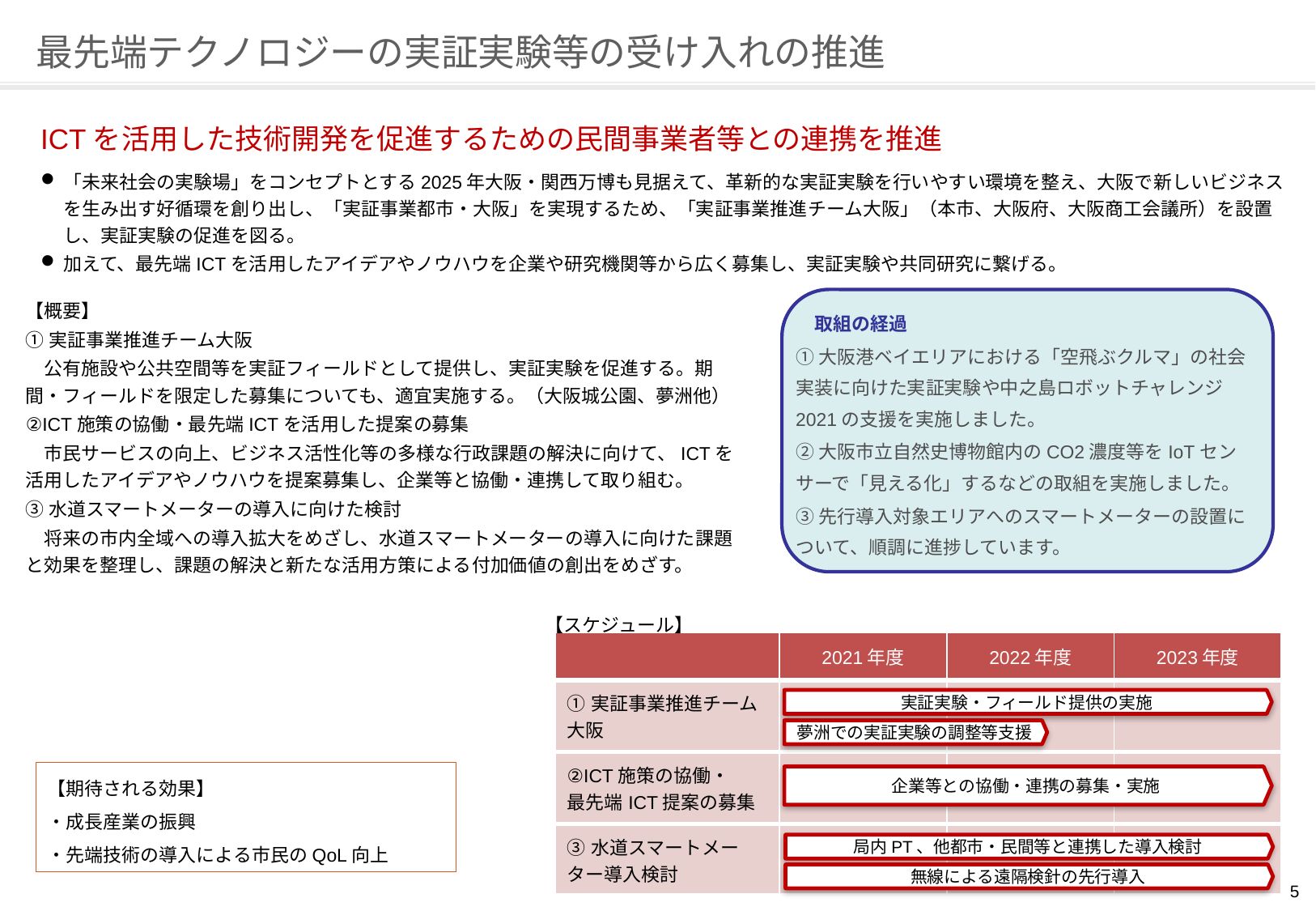

# 最先端テクノロジーの実証実験等の受け入れの推進
ICTを活用した技術開発を促進するための民間事業者等との連携を推進
「未来社会の実験場」をコンセプトとする2025年大阪・関西万博も見据えて、革新的な実証実験を行いやすい環境を整え、大阪で新しいビジネスを生み出す好循環を創り出し、「実証事業都市・大阪」を実現するため、「実証事業推進チーム大阪」（本市、大阪府、大阪商工会議所）を設置し、実証実験の促進を図る。
加えて、最先端ICTを活用したアイデアやノウハウを企業や研究機関等から広く募集し、実証実験や共同研究に繋げる。
【概要】
①実証事業推進チーム大阪
　公有施設や公共空間等を実証フィールドとして提供し、実証実験を促進する。期間・フィールドを限定した募集についても、適宜実施する。（大阪城公園、夢洲他）
②ICT施策の協働・最先端ICTを活用した提案の募集
　市民サービスの向上、ビジネス活性化等の多様な行政課題の解決に向けて、ICTを活用したアイデアやノウハウを提案募集し、企業等と協働・連携して取り組む。
③水道スマートメーターの導入に向けた検討
　将来の市内全域への導入拡大をめざし、水道スマートメーターの導入に向けた課題と効果を整理し、課題の解決と新たな活用方策による付加価値の創出をめざす。
　取組の経過
①大阪港ベイエリアにおける「空飛ぶクルマ」の社会実装に向けた実証実験や中之島ロボットチャレンジ2021の支援を実施しました。
②大阪市立自然史博物館内のCO2濃度等をIoTセンサーで「見える化」するなどの取組を実施しました。
③先行導入対象エリアへのスマートメーターの設置について、順調に進捗しています。
【スケジュール】
|  | 2021年度 | 2022年度 | 2023年度 |
| --- | --- | --- | --- |
| ①実証事業推進チーム大阪 |  |  |  |
| ②ICT施策の協働・ 最先端ICT提案の募集 |  |  |  |
| ③水道スマートメーター導入検討 |  |  |  |
【スケジュール】
実証実験・フィールド提供の実施
夢洲での実証実験の調整等支援
【期待される効果】
・成長産業の振興
・先端技術の導入による市民のQoL向上
企業等との協働・連携の募集・実施
局内PT、他都市・民間等と連携した導入検討
無線による遠隔検針の先行導入
5